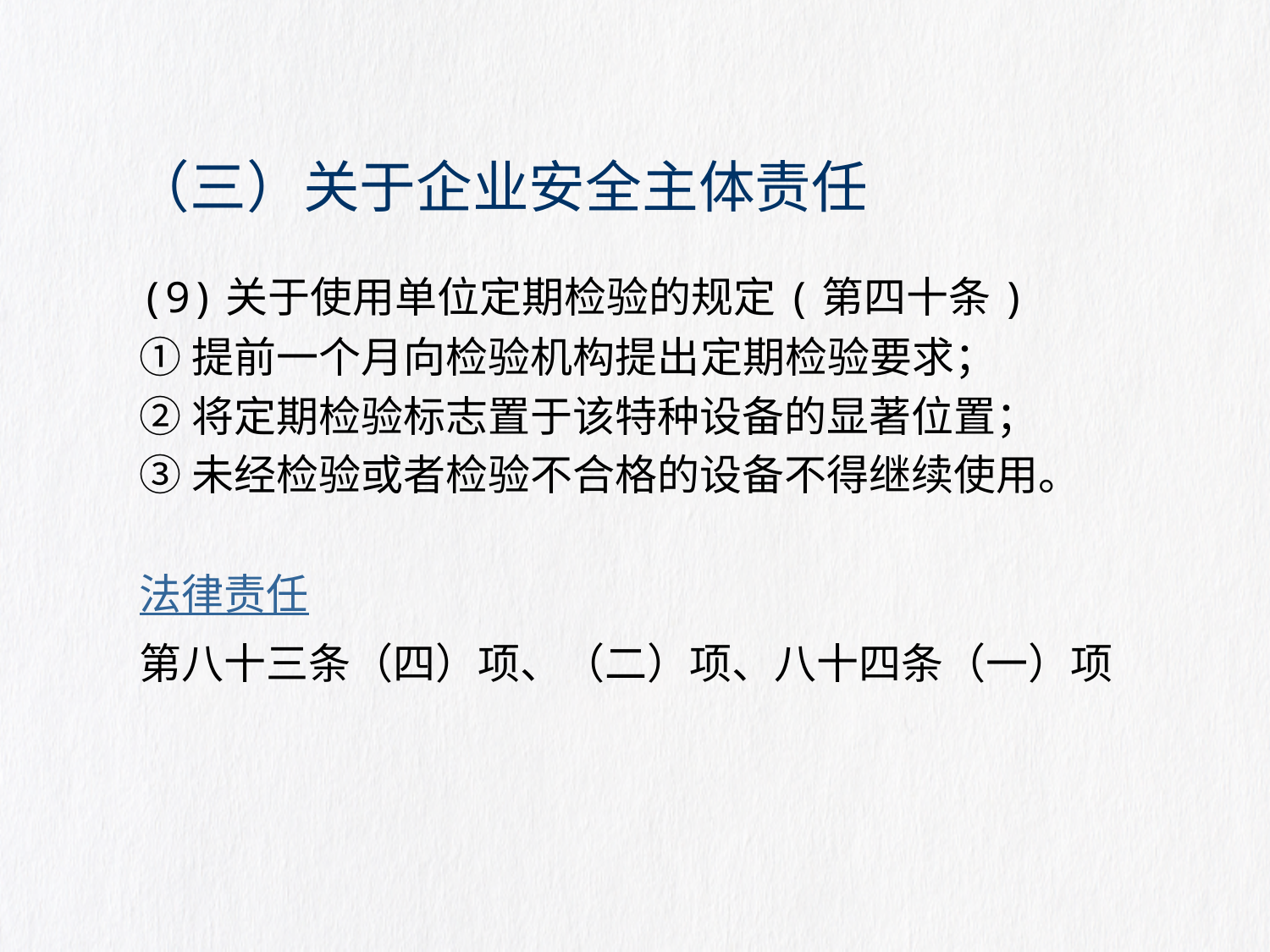

# （三）关于企业安全主体责任
(9)关于使用单位定期检验的规定(第四十条)
①提前一个月向检验机构提出定期检验要求；
②将定期检验标志置于该特种设备的显著位置；
③未经检验或者检验不合格的设备不得继续使用。

法律责任
第八十三条（四）项、（二）项、八十四条（一）项
37